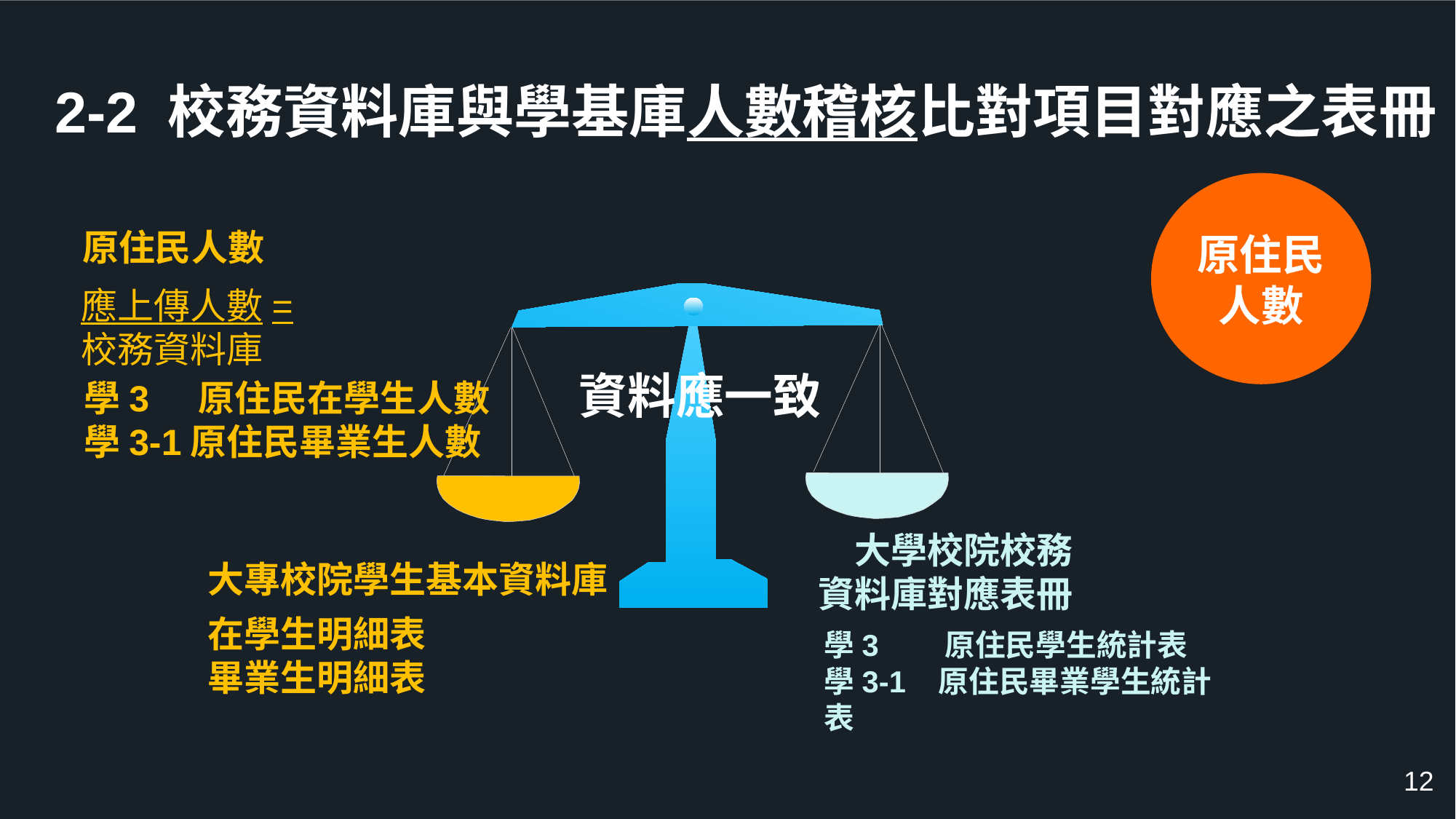

2-2 校務資料庫與學基庫人數稽核比對項目對應之表冊
原住民人數
原住民人數

應上傳人數=
校務資料庫

資料應一致
學3    原住民在學生人數
學3-1原住民畢業生人數

大學校院校務
資料庫對應表冊
大專校院學生基本資料庫
在學生明細表
畢業生明細表
學3       原住民學生統計表
學3-1   原住民畢業學生統計表
12